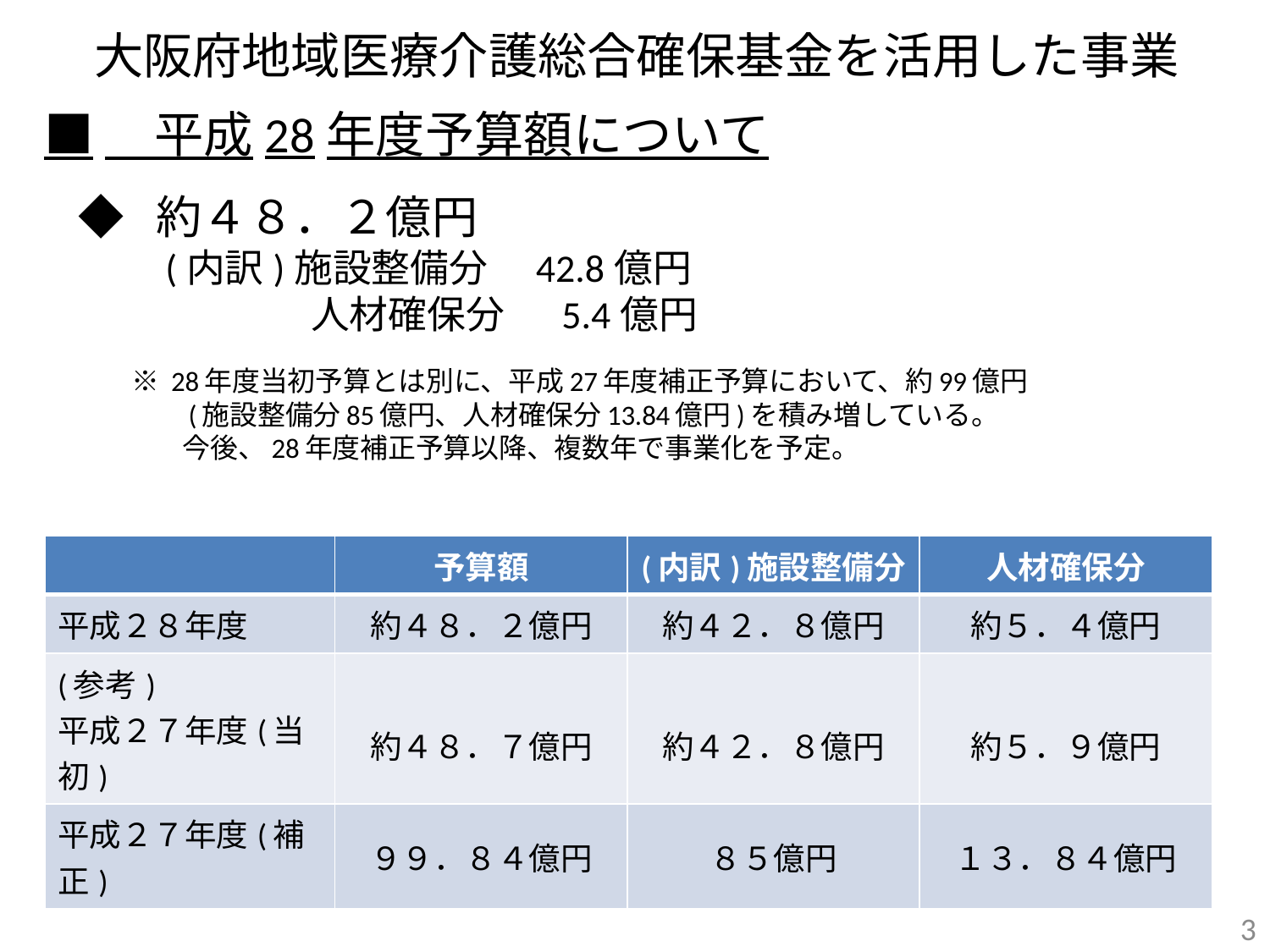

大阪府地域医療介護総合確保基金を活用した事業
■　平成28年度予算額について

◆  約４８．２億円
　　(内訳)施設整備分　42.8億円
　　　　　　人材確保分　 5.4億円

　※ 28年度当初予算とは別に、平成27年度補正予算において、約99億円
　　　(施設整備分85億円、人材確保分13.84億円)を積み増している。
　　　今後、28年度補正予算以降、複数年で事業化を予定。
|  | 予算額 | (内訳)施設整備分 | 人材確保分 |
| --- | --- | --- | --- |
| 平成２８年度 | 約４８．２億円 | 約４２．８億円 | 約５．４億円 |
| (参考) 平成２７年度(当初) | 約４８．７億円 | 約４２．８億円 | 約５．９億円 |
| 平成２７年度(補正) | ９９．８４億円 | ８５億円 | １３．８４億円 |
3